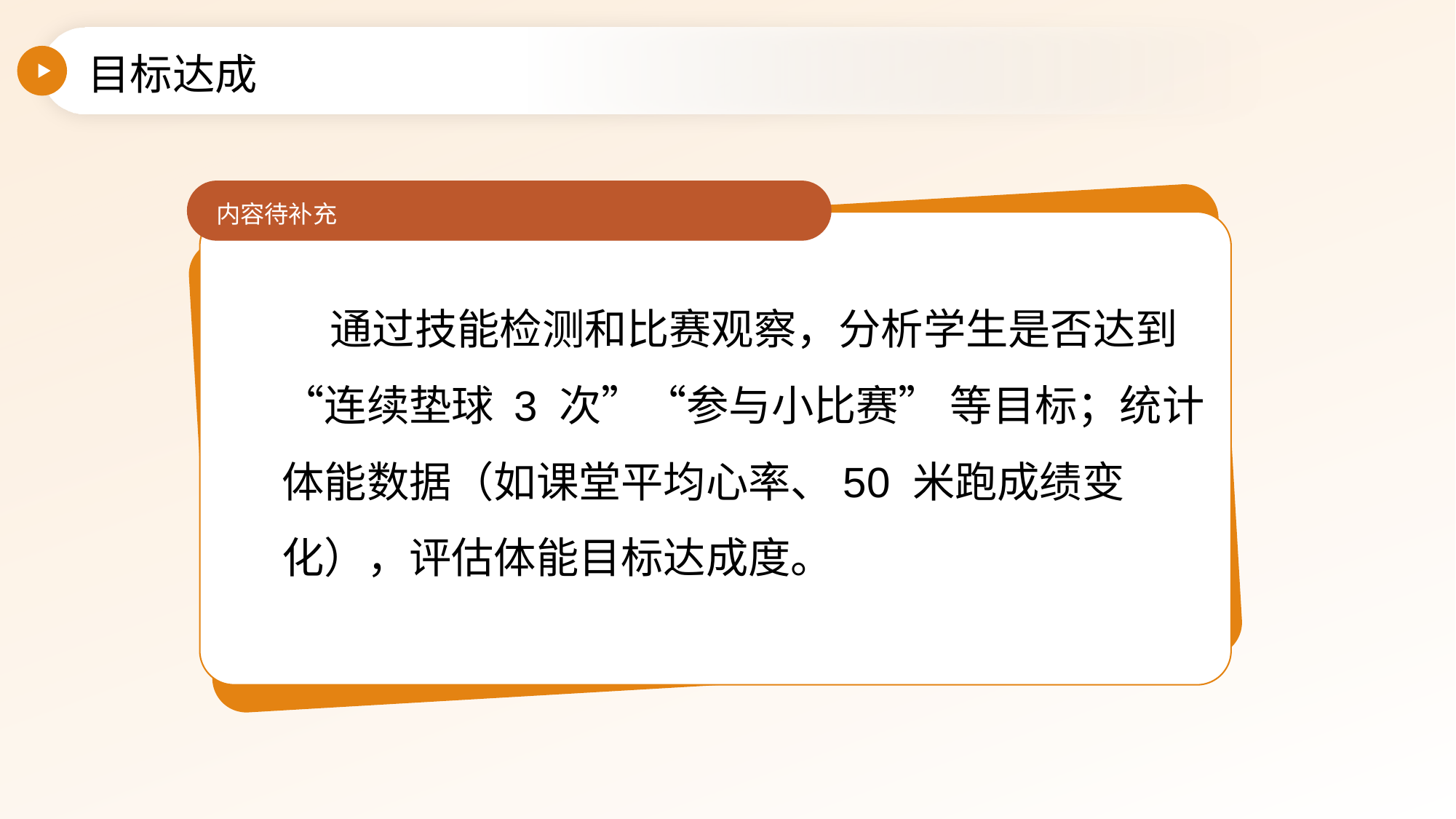

目标达成

内容待补充

    通过技能检测和比赛观察，分析学生是否达到 “连续垫球 3 次”“参与小比赛” 等目标；统计体能数据（如课堂平均心率、50 米跑成绩变化），评估体能目标达成度。